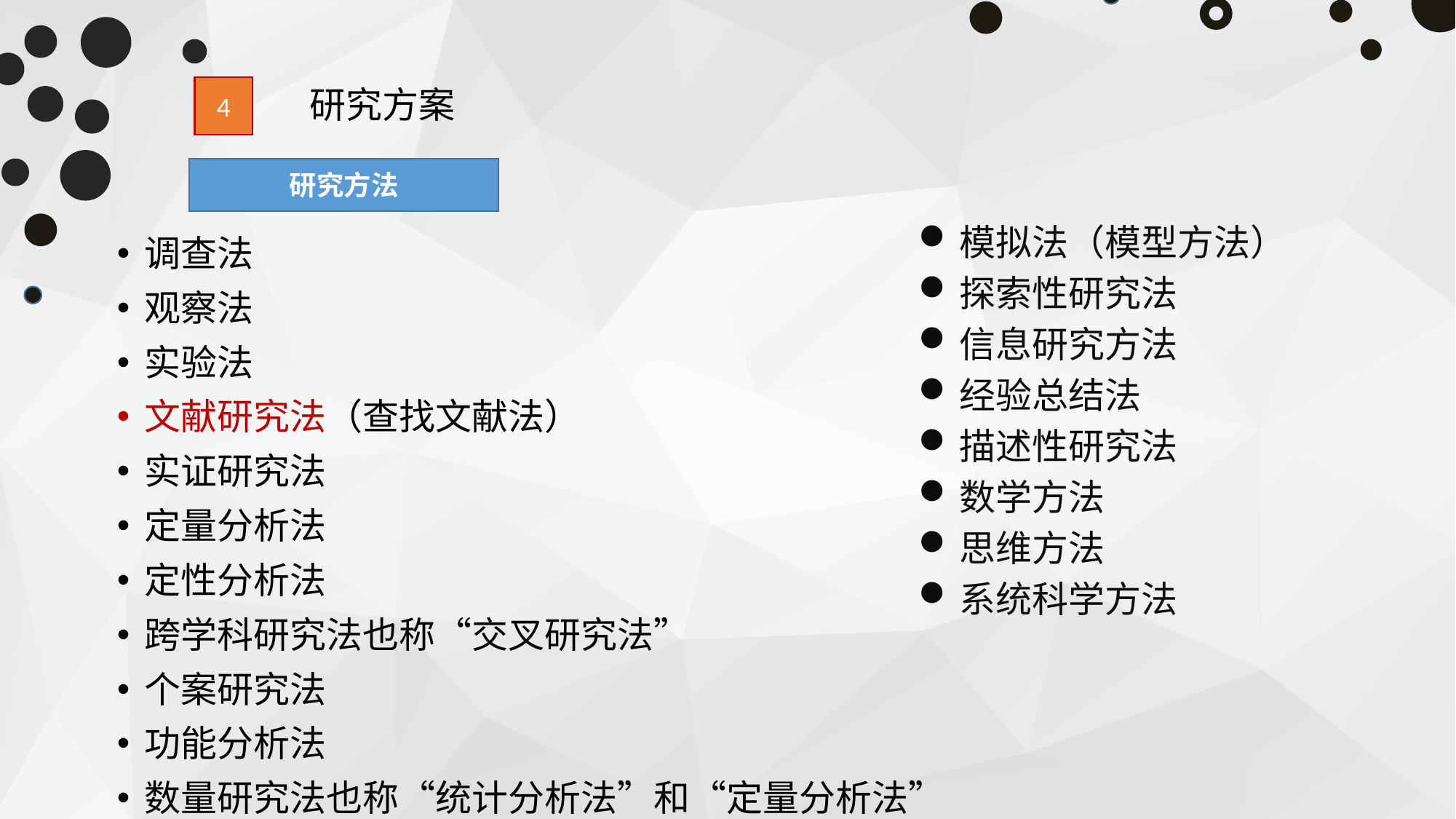

4
研究方案

研究方法

模拟法（模型方法）
探索性研究法
信息研究方法
经验总结法
描述性研究法
数学方法
思维方法
系统科学方法

调查法
观察法
实验法
文献研究法（查找文献法）
实证研究法
定量分析法
定性分析法
跨学科研究法也称“交叉研究法”
个案研究法
功能分析法
数量研究法也称“统计分析法”和“定量分析法”